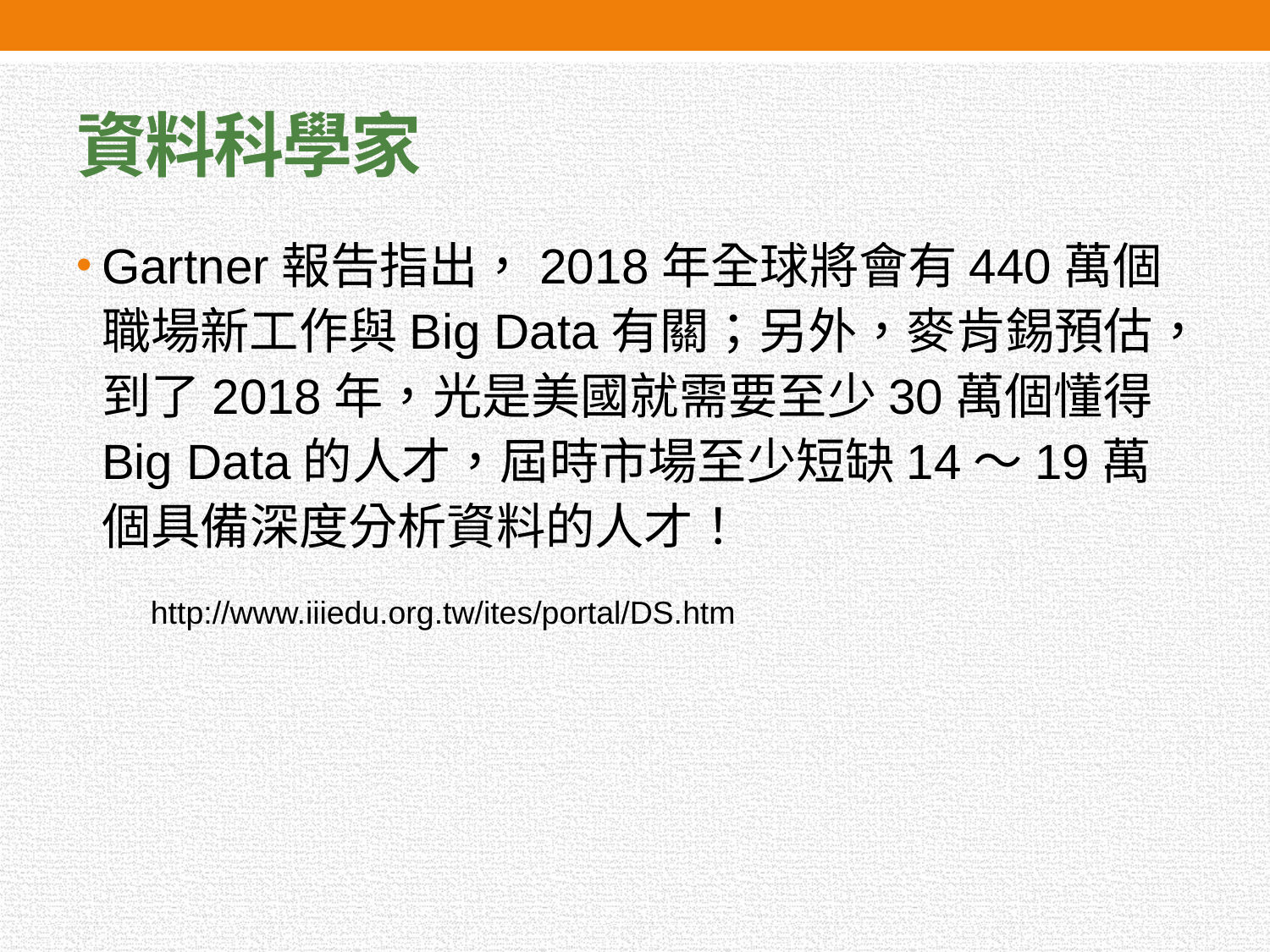

# 資料科學家
Gartner報告指出，2018年全球將會有440萬個職場新工作與Big Data有關；另外，麥肯錫預估，到了2018年，光是美國就需要至少30萬個懂得Big Data的人才，屆時市場至少短缺14～19萬個具備深度分析資料的人才！
http://www.iiiedu.org.tw/ites/portal/DS.htm